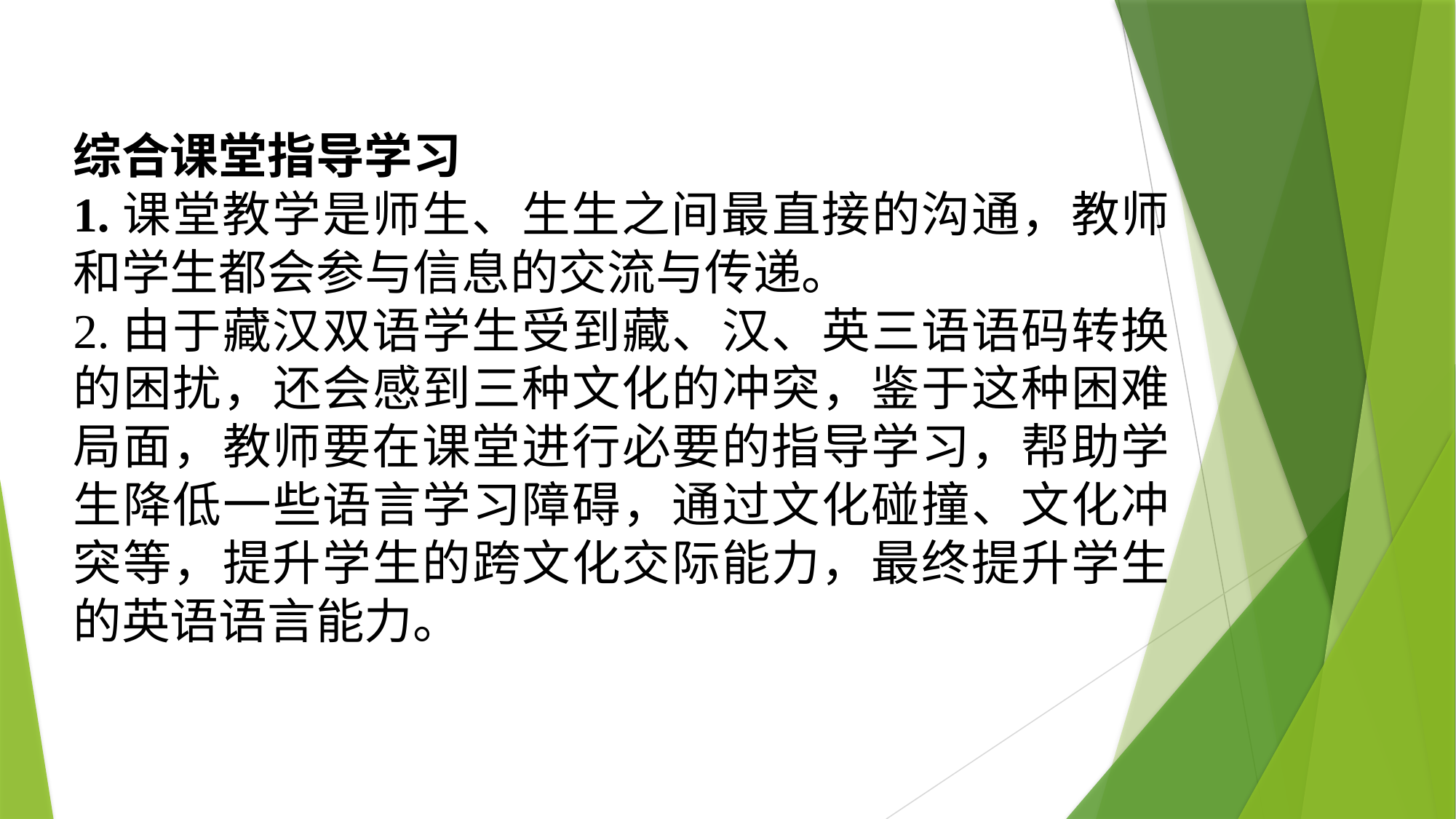

综合课堂指导学习
1.课堂教学是师生、生生之间最直接的沟通，教师和学生都会参与信息的交流与传递。
2.由于藏汉双语学生受到藏、汉、英三语语码转换的困扰，还会感到三种文化的冲突，鉴于这种困难局面，教师要在课堂进行必要的指导学习，帮助学生降低一些语言学习障碍，通过文化碰撞、文化冲突等，提升学生的跨文化交际能力，最终提升学生的英语语言能力。